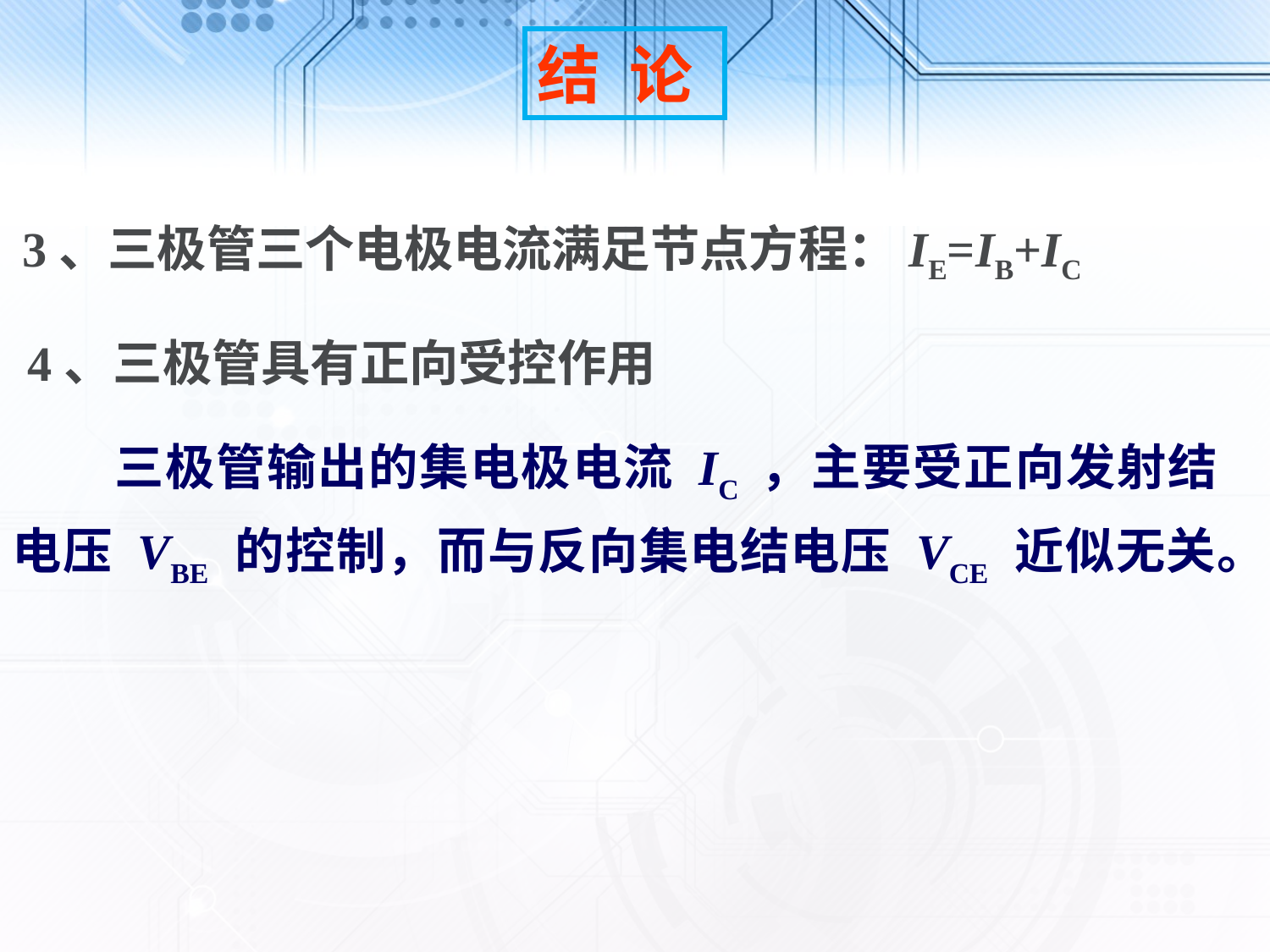

结  论
3、三极管三个电极电流满足节点方程：IE=IB+IC
4、三极管具有正向受控作用
　　三极管输出的集电极电流 IC ，主要受正向发射结电压 VBE 的控制，而与反向集电结电压 VCE 近似无关。